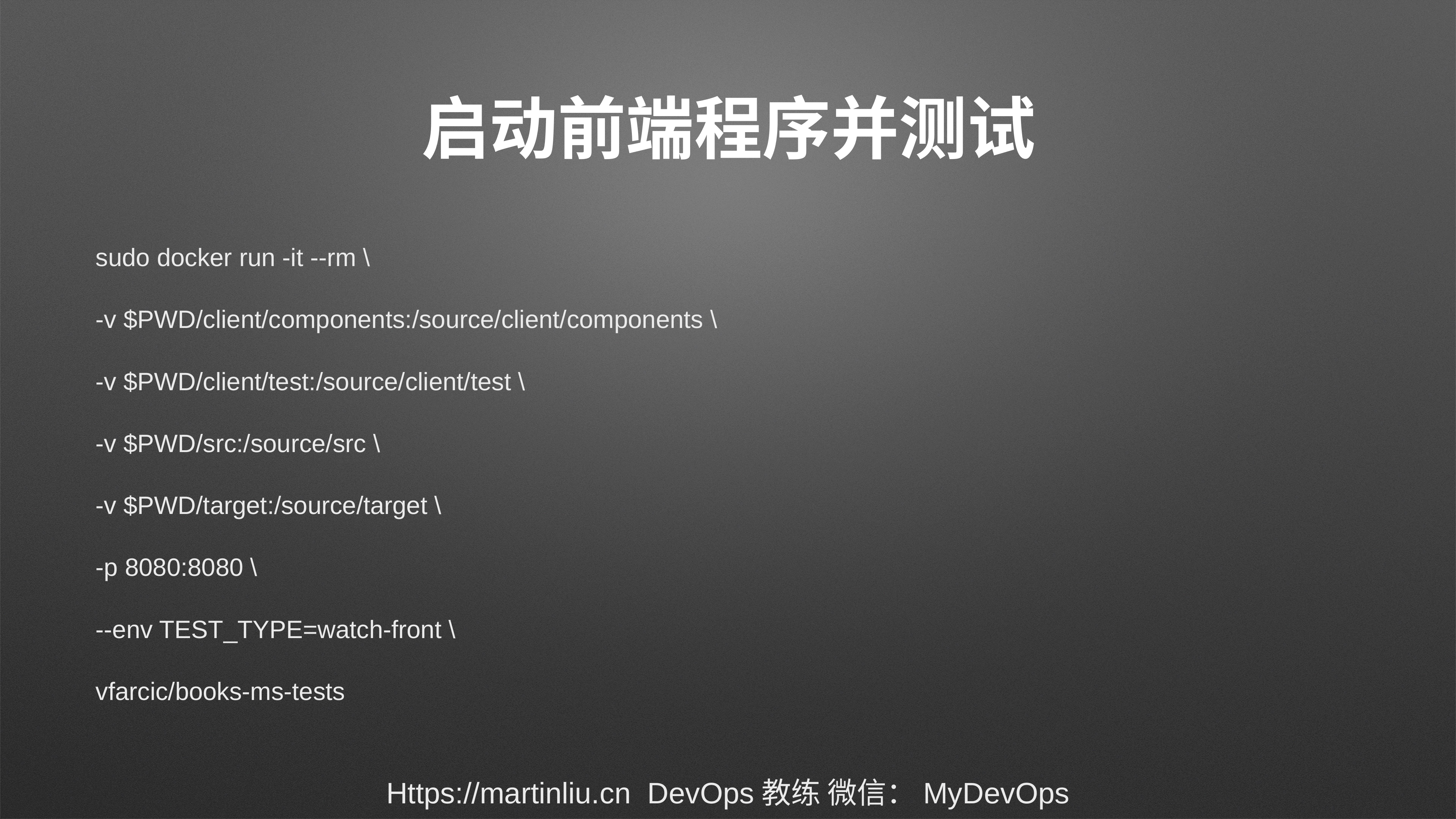

# 启动前端程序并测试
 sudo docker run -it --rm \
 -v $PWD/client/components:/source/client/components \
 -v $PWD/client/test:/source/client/test \
 -v $PWD/src:/source/src \
 -v $PWD/target:/source/target \
 -p 8080:8080 \
 --env TEST_TYPE=watch-front \
 vfarcic/books-ms-tests